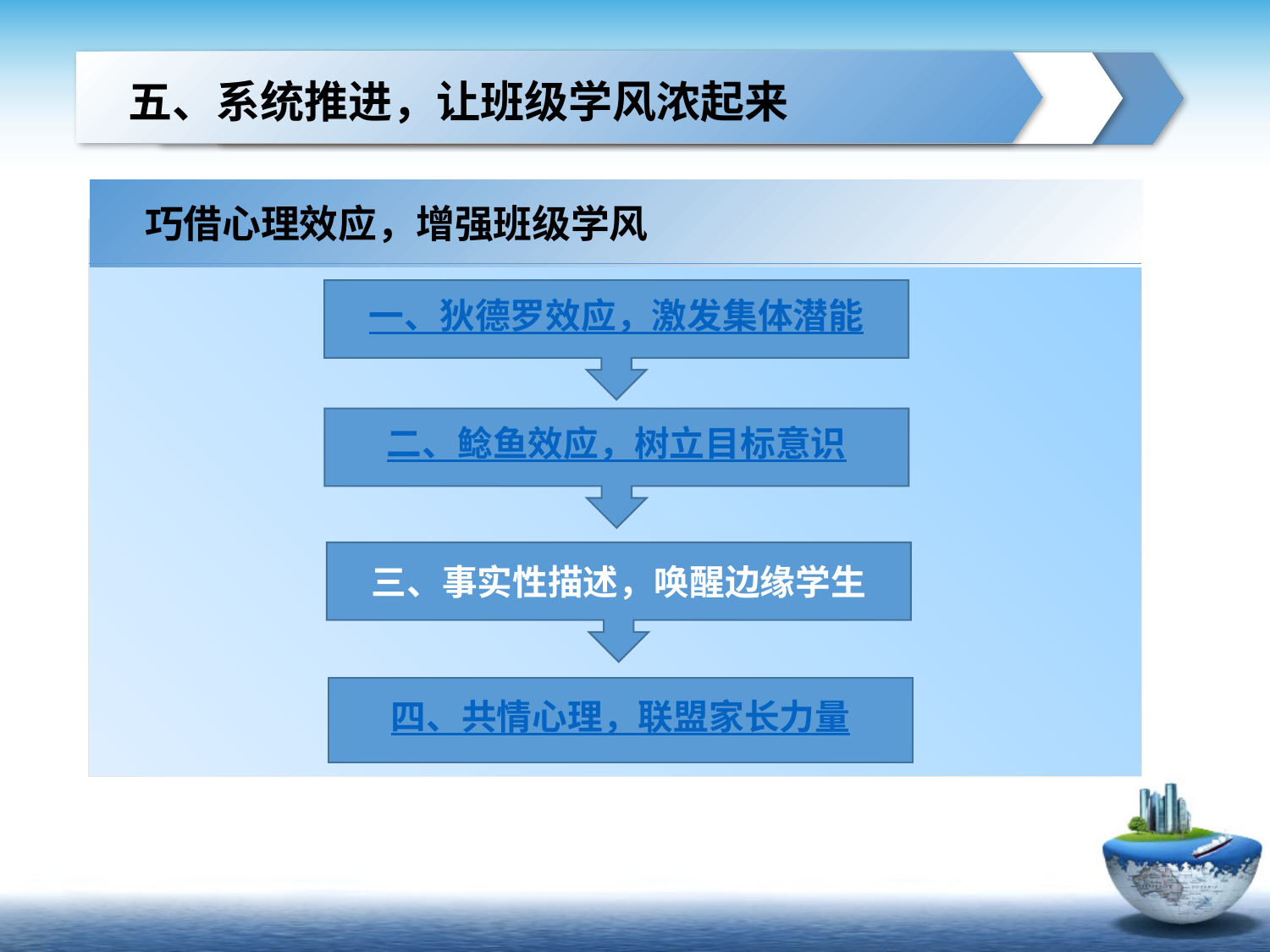

五、系统推进，让班级学风浓起来

  巧借心理效应，增强班级学风
一、狄德罗效应，激发集体潜能
二、鲶鱼效应，树立目标意识
三、事实性描述，唤醒边缘学生
四、共情心理，联盟家长力量